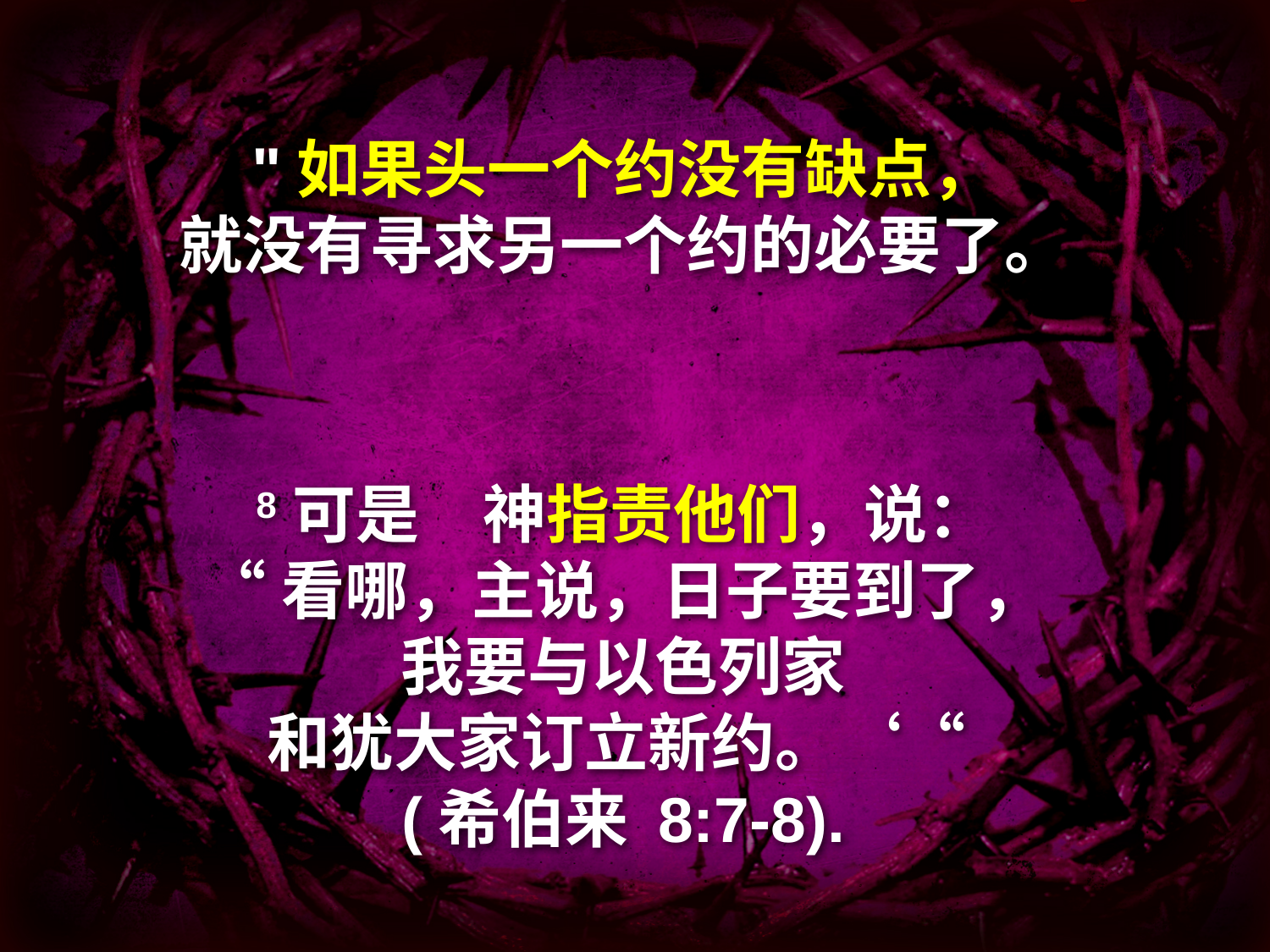

# "如果头一个约没有缺点， 就没有寻求另一个约的必要了。
8可是　神指责他们，说：
“看哪，主说，日子要到了，
我要与以色列家
和犹大家订立新约。‘“
(希伯来 8:7-8).